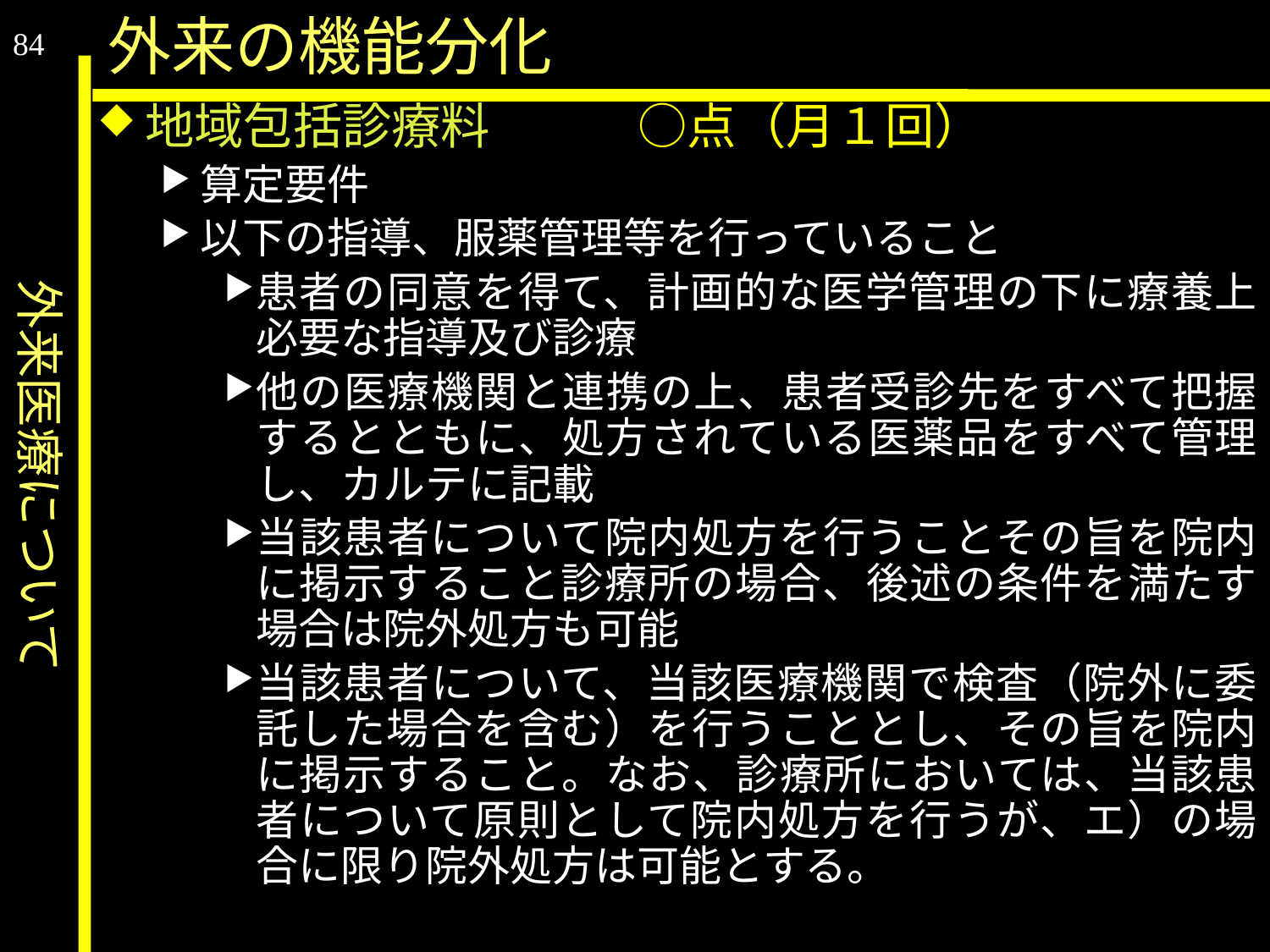

外来医療について
外来の機能分化
84

地域包括診療料　　　○点（月１回）
算定要件
以下の指導、服薬管理等を行っていること
患者の同意を得て、計画的な医学管理の下に療養上必要な指導及び診療
他の医療機関と連携の上、患者受診先をすべて把握するとともに、処方されている医薬品をすべて管理し、カルテに記載
当該患者について院内処方を行うことその旨を院内に掲示すること診療所の場合、後述の条件を満たす場合は院外処方も可能
当該患者について、当該医療機関で検査（院外に委託した場合を含む）を行うこととし、その旨を院内に掲示すること。なお、診療所においては、当該患者について原則として院内処方を行うが、エ）の場合に限り院外処方は可能とする。